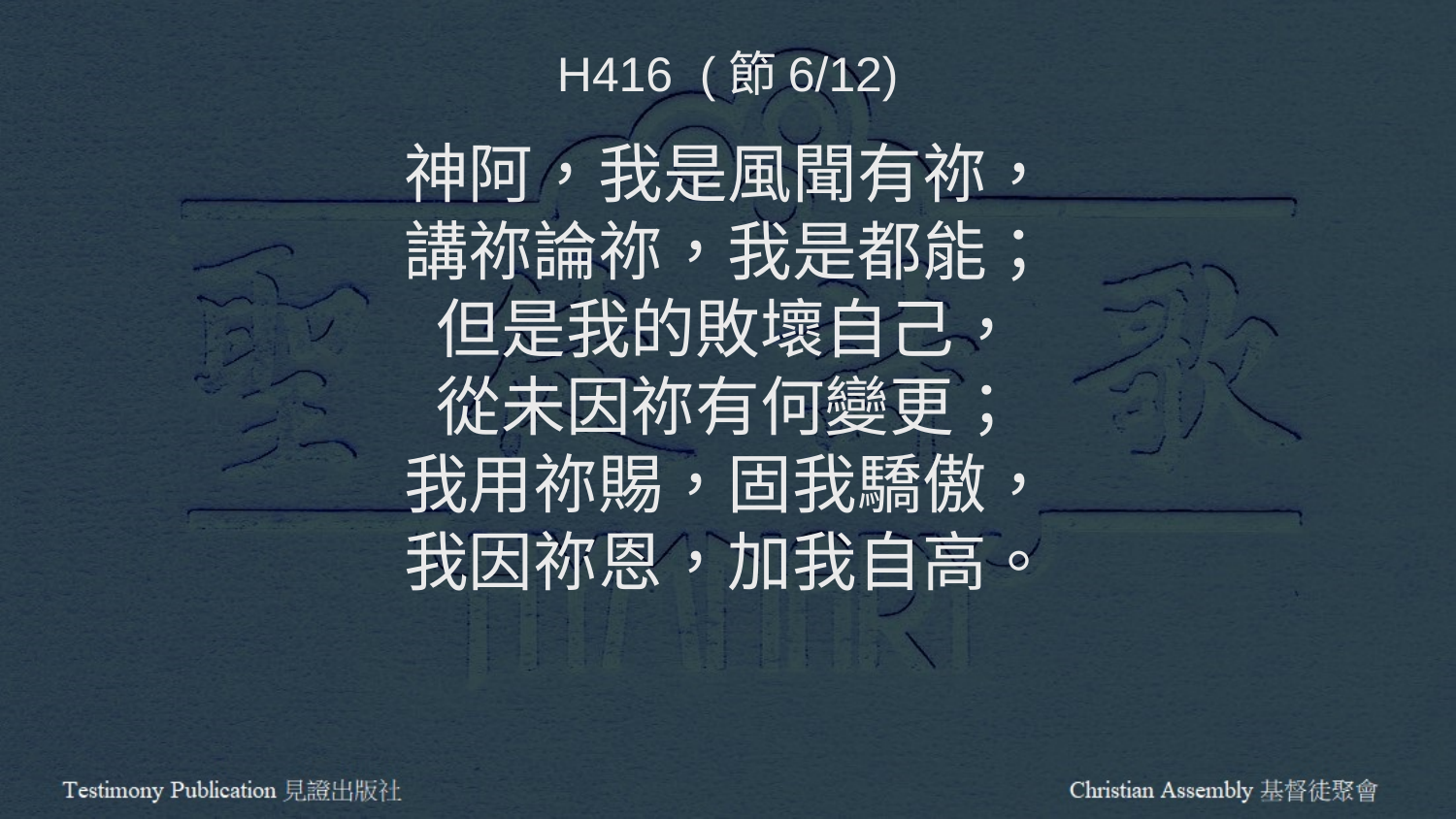

H416  (節6/12)

神阿，我是風聞有祢，
講祢論祢，我是都能；
但是我的敗壞自己，
從未因祢有何變更；
我用祢賜，固我驕傲，
我因祢恩，加我自高。